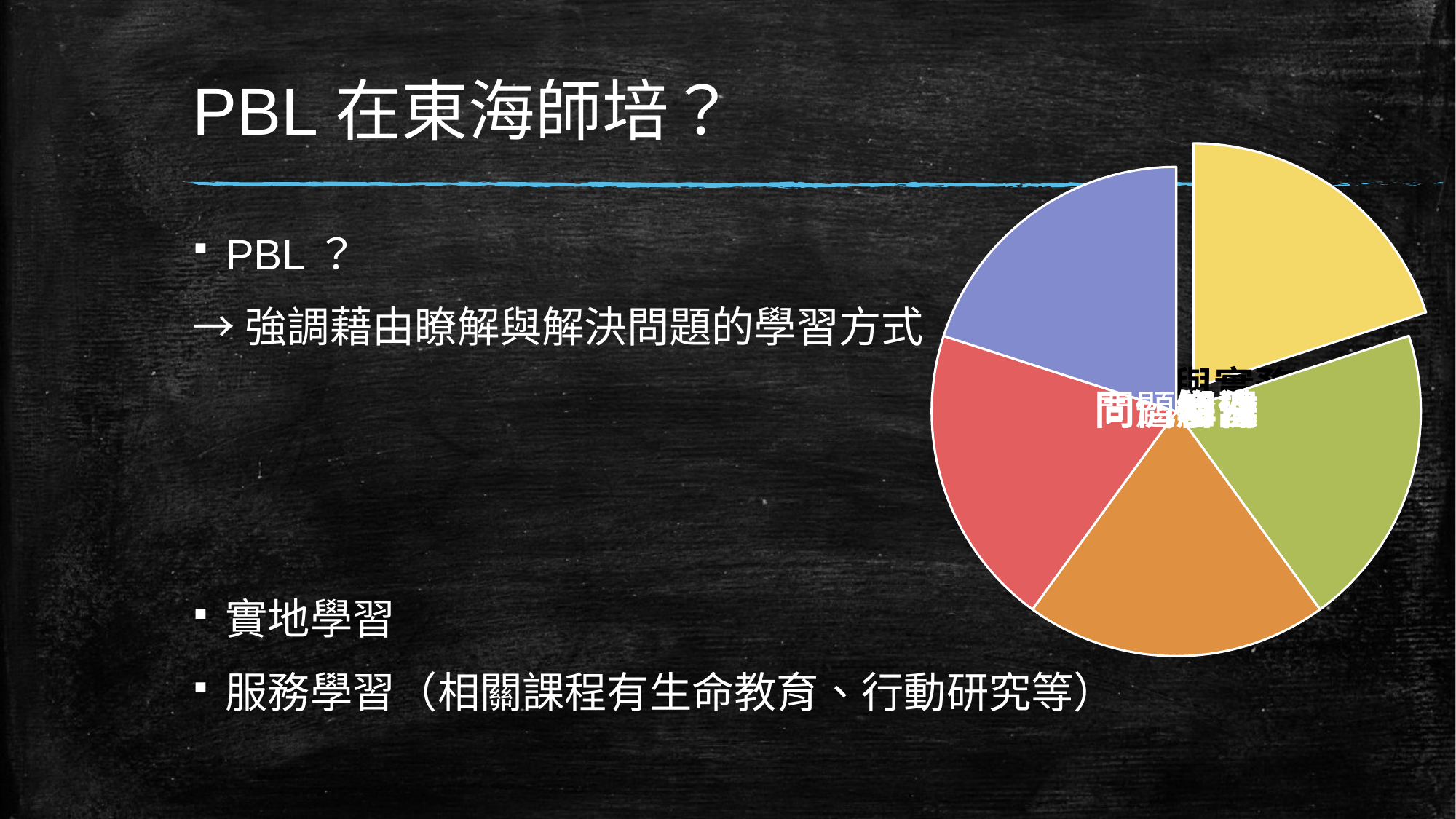

# PBL在東海師培？
理論與實務
專業知識
自我學習
同儕合作
問題解決
PBL？
→強調藉由瞭解與解決問題的學習方式

實地學習
服務學習（相關課程有生命教育、行動研究等）